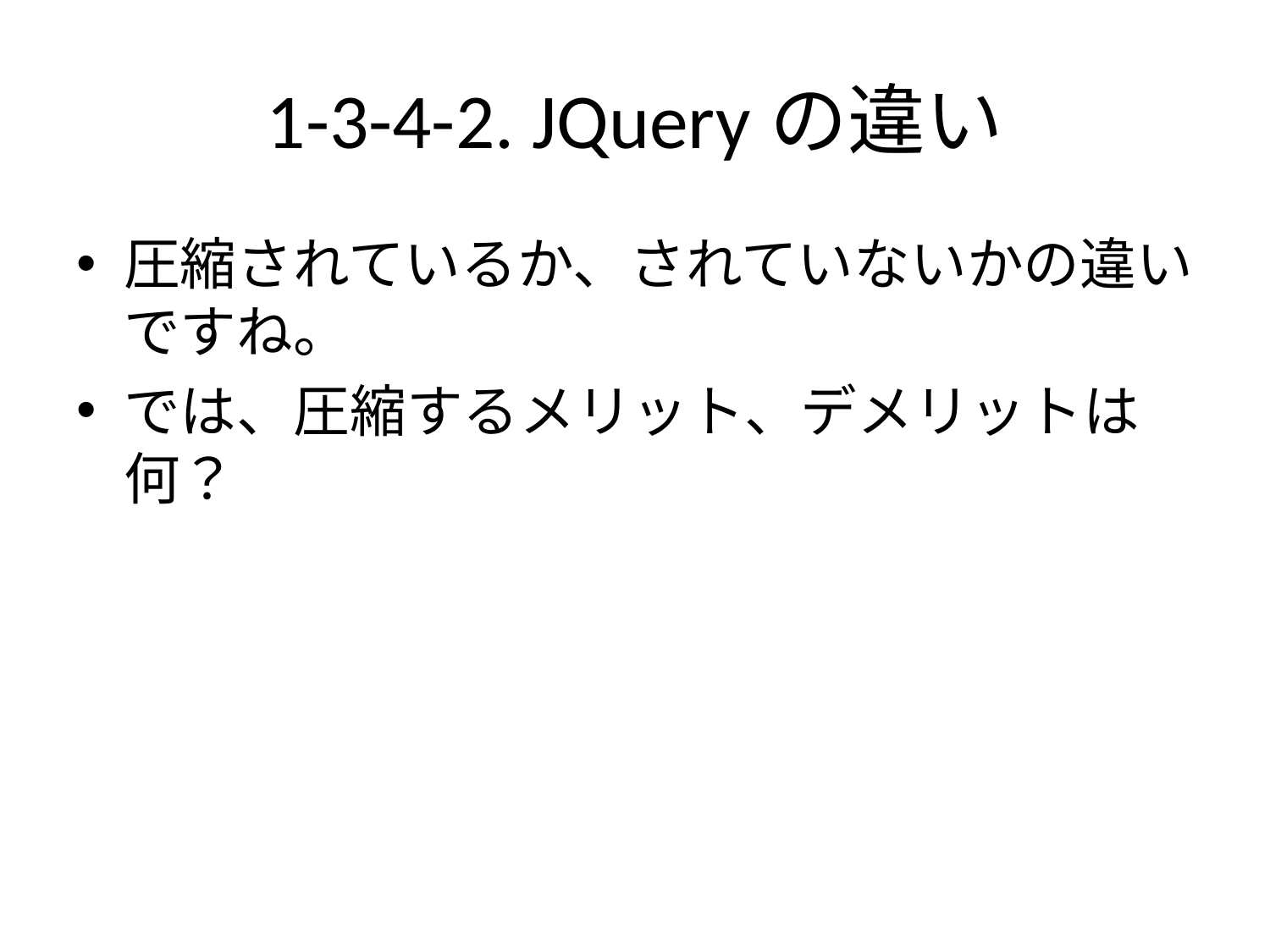

# 1-3-4-2. JQueryの違い
圧縮されているか、されていないかの違いですね。
では、圧縮するメリット、デメリットは何？